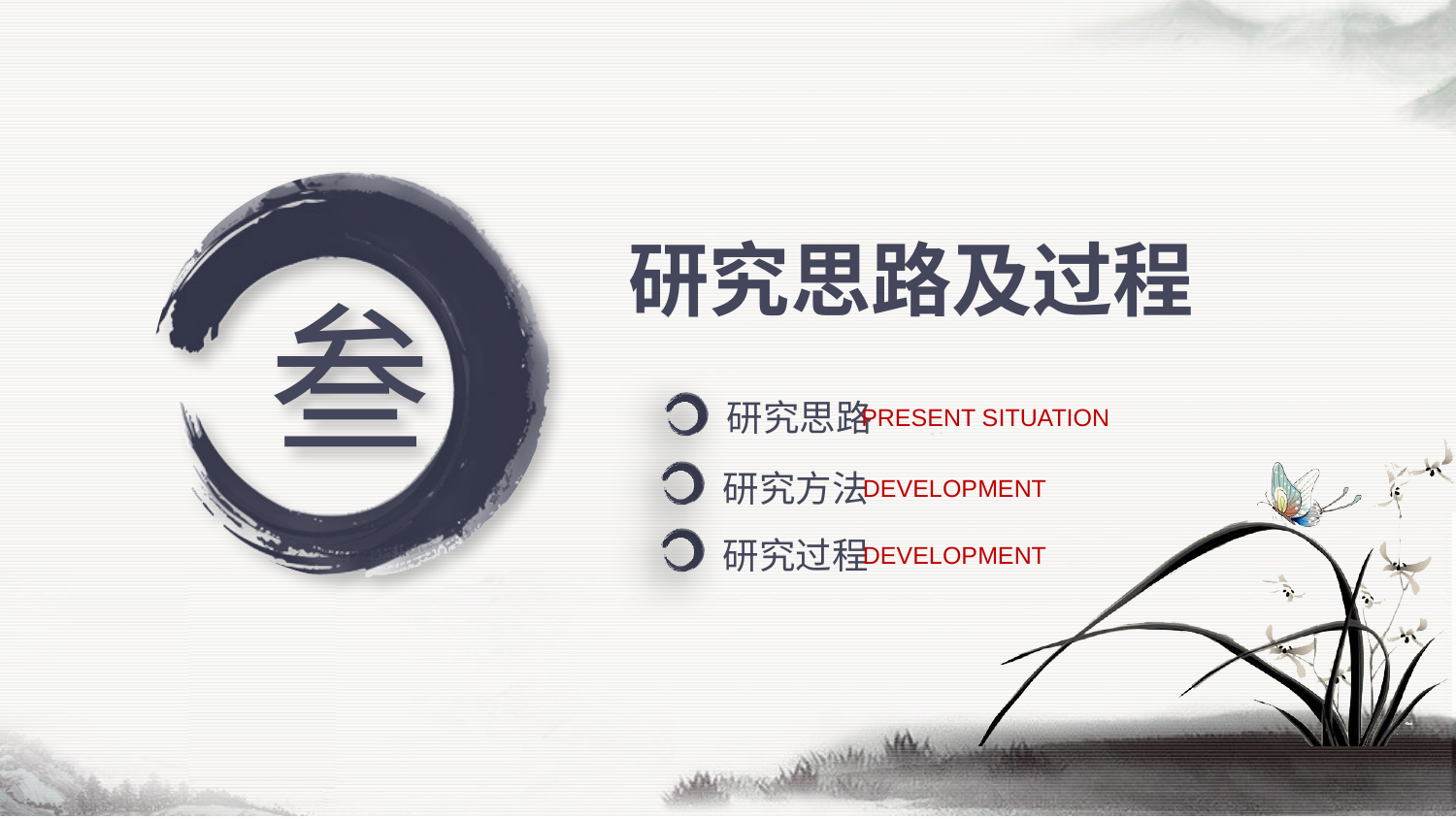

叁

研究思路及过程
研究思路

PRESENT SITUATION
研究方法

DEVELOPMENT
研究过程

DEVELOPMENT
延时符